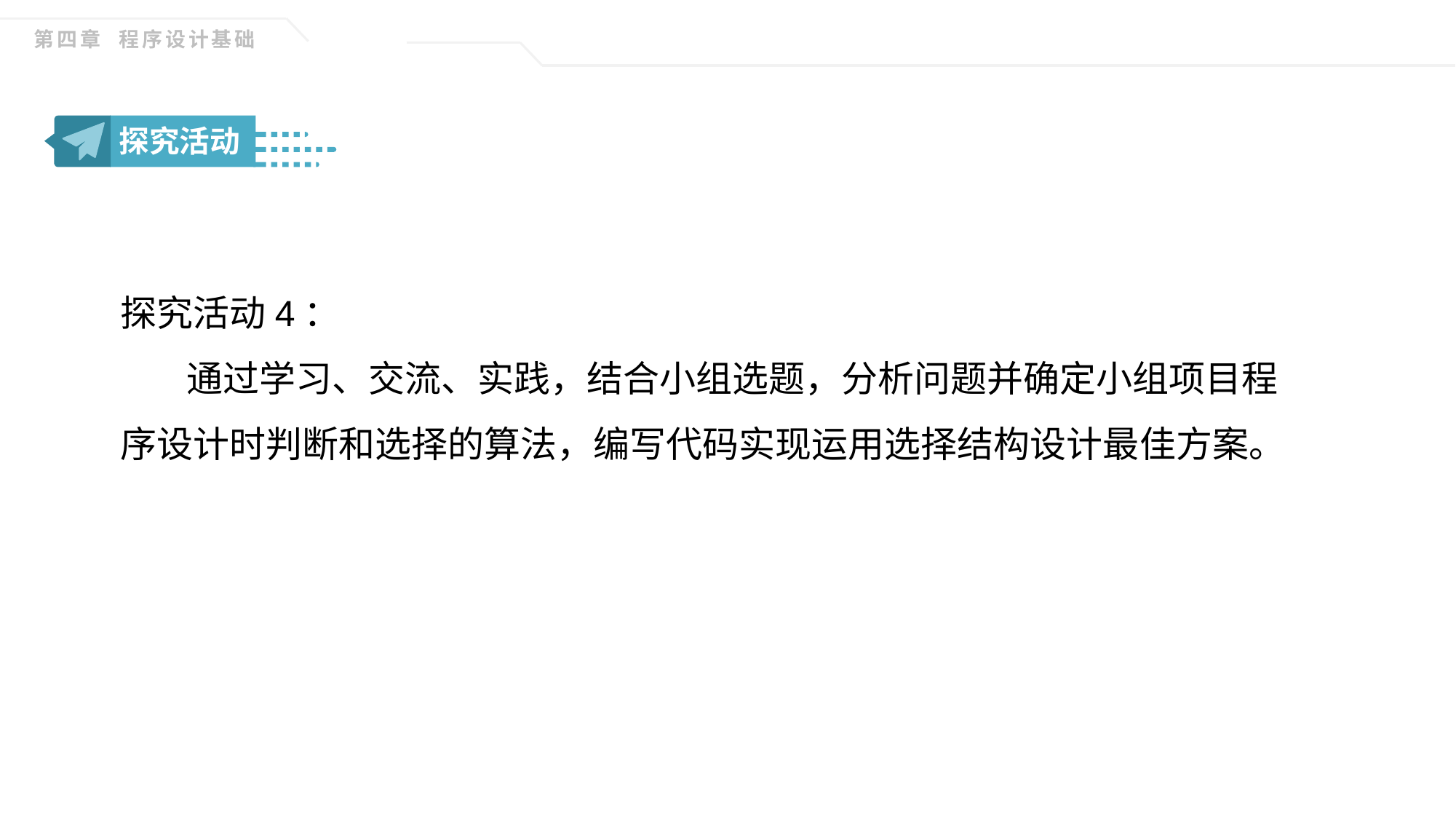

第四章  程序设计基础

探究活动
探究活动4：
       通过学习、交流、实践，结合小组选题，分析问题并确定小组项目程序设计时判断和选择的算法，编写代码实现运用选择结构设计最佳方案。